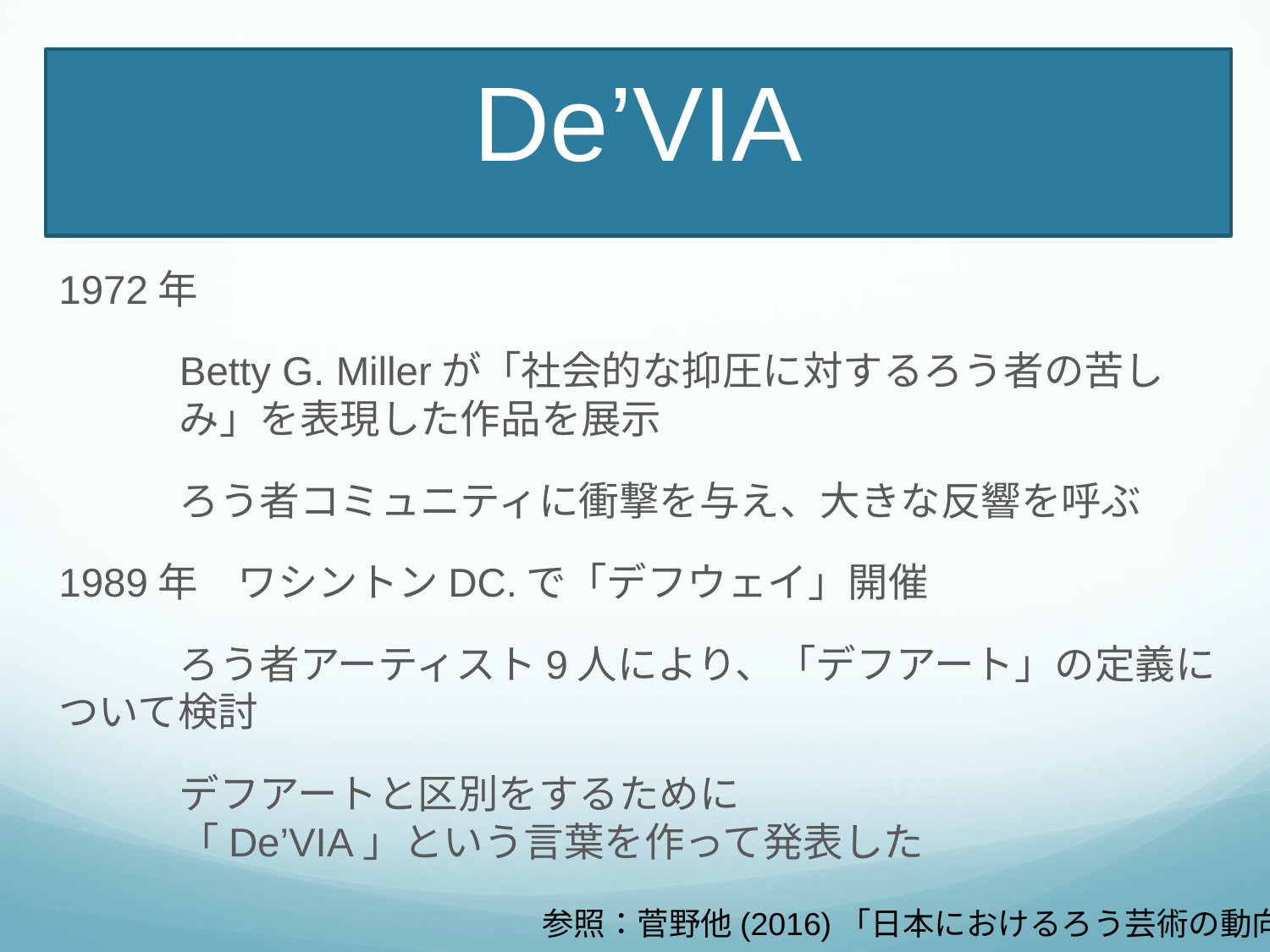

De’VIA
1972年
	Betty G. Millerが「社会的な抑圧に対するろう者の苦し	み」を表現した作品を展示
	ろう者コミュニティに衝撃を与え、大きな反響を呼ぶ
1989年　ワシントンDC.で「デフウェイ」開催
	ろう者アーティスト9人により、「デフアート」の定義について検討
	デフアートと区別をするために
	「De’VIA」という言葉を作って発表した

参照：菅野他(2016)「日本におけるろう芸術の動向